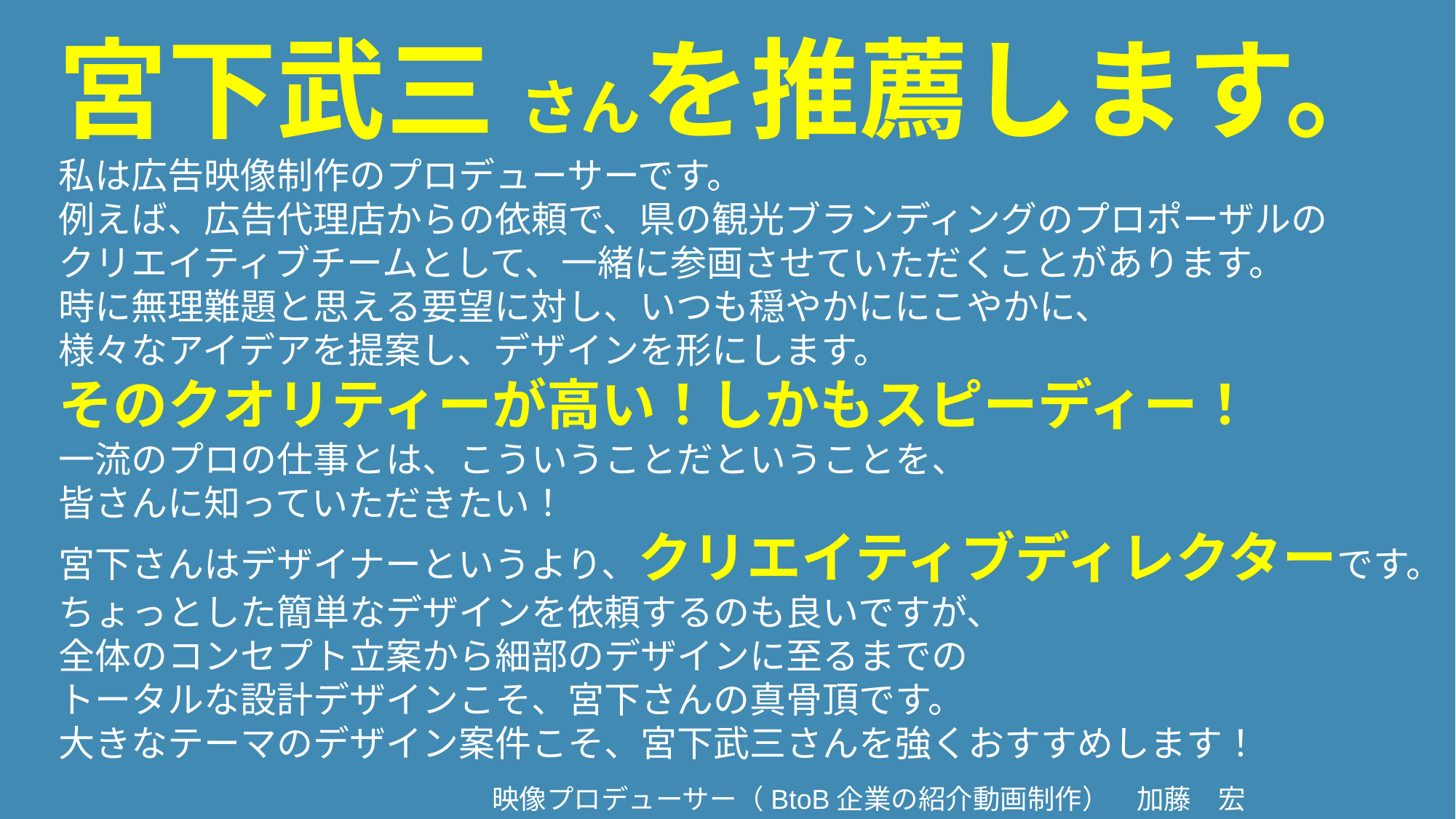

宮下武三 さんを推薦します。
私は広告映像制作のプロデューサーです。
例えば、広告代理店からの依頼で、県の観光ブランディングのプロポーザルの
クリエイティブチームとして、一緒に参画させていただくことがあります。
時に無理難題と思える要望に対し、いつも穏やかににこやかに、
様々なアイデアを提案し、デザインを形にします。
そのクオリティーが高い！しかもスピーディー！
一流のプロの仕事とは、こういうことだということを、
皆さんに知っていただきたい！
宮下さんはデザイナーというより、クリエイティブディレクターです。
ちょっとした簡単なデザインを依頼するのも良いですが、
全体のコンセプト立案から細部のデザインに至るまでの
トータルな設計デザインこそ、宮下さんの真骨頂です。
大きなテーマのデザイン案件こそ、宮下武三さんを強くおすすめします！

                                                                     映像プロデューサー（BtoB企業の紹介動画制作）　加藤　宏